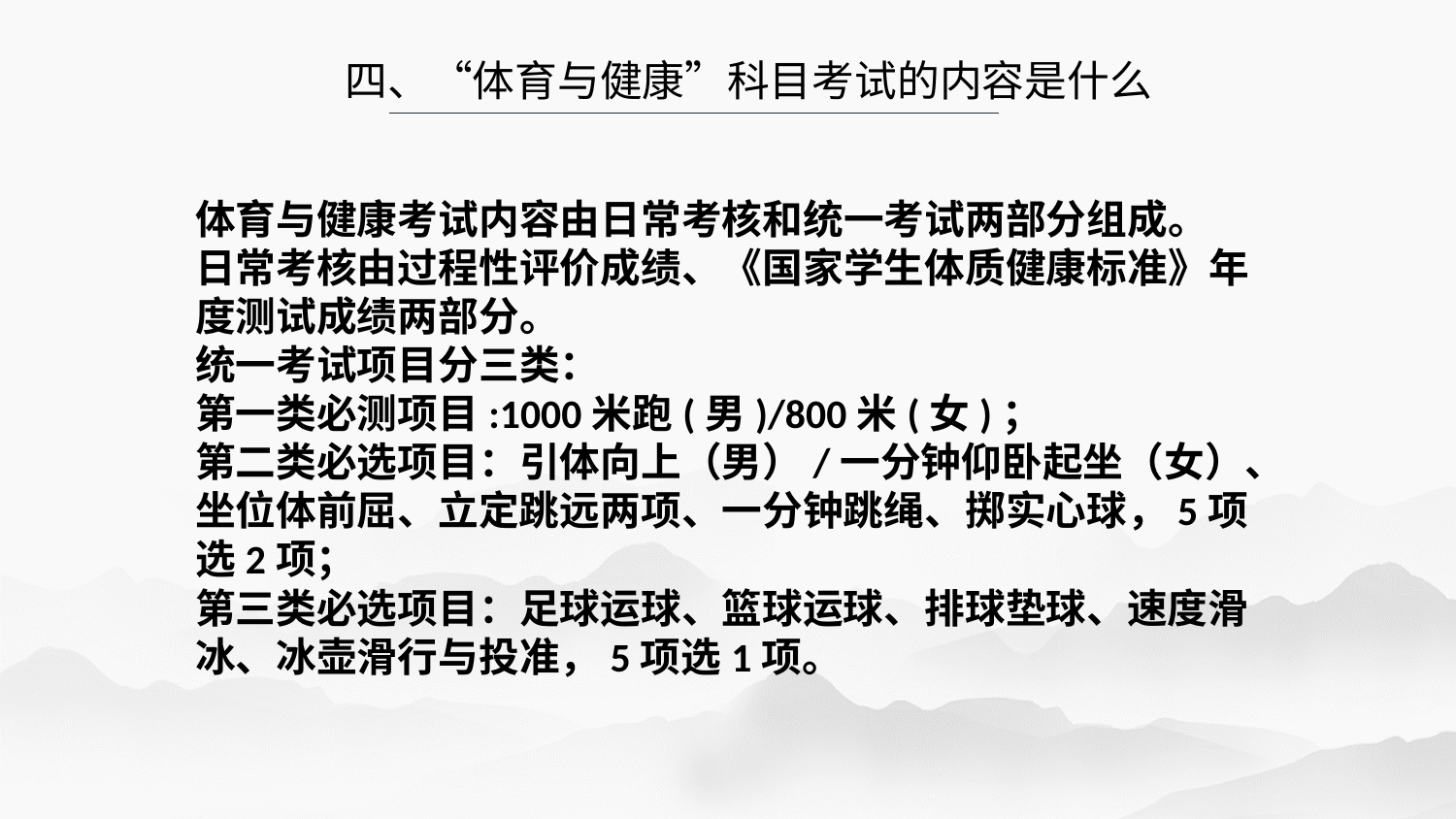

四、“体育与健康”科目考试的内容是什么
体育与健康考试内容由日常考核和统一考试两部分组成。
日常考核由过程性评价成绩、《国家学生体质健康标准》年度测试成绩两部分。
统一考试项目分三类：
第一类必测项目:1000米跑(男)/800米(女)；
第二类必选项目：引体向上（男）/一分钟仰卧起坐（女）、坐位体前屈、立定跳远两项、一分钟跳绳、掷实心球，5项选2项；
第三类必选项目：足球运球、篮球运球、排球垫球、速度滑冰、冰壶滑行与投准，5项选1项。